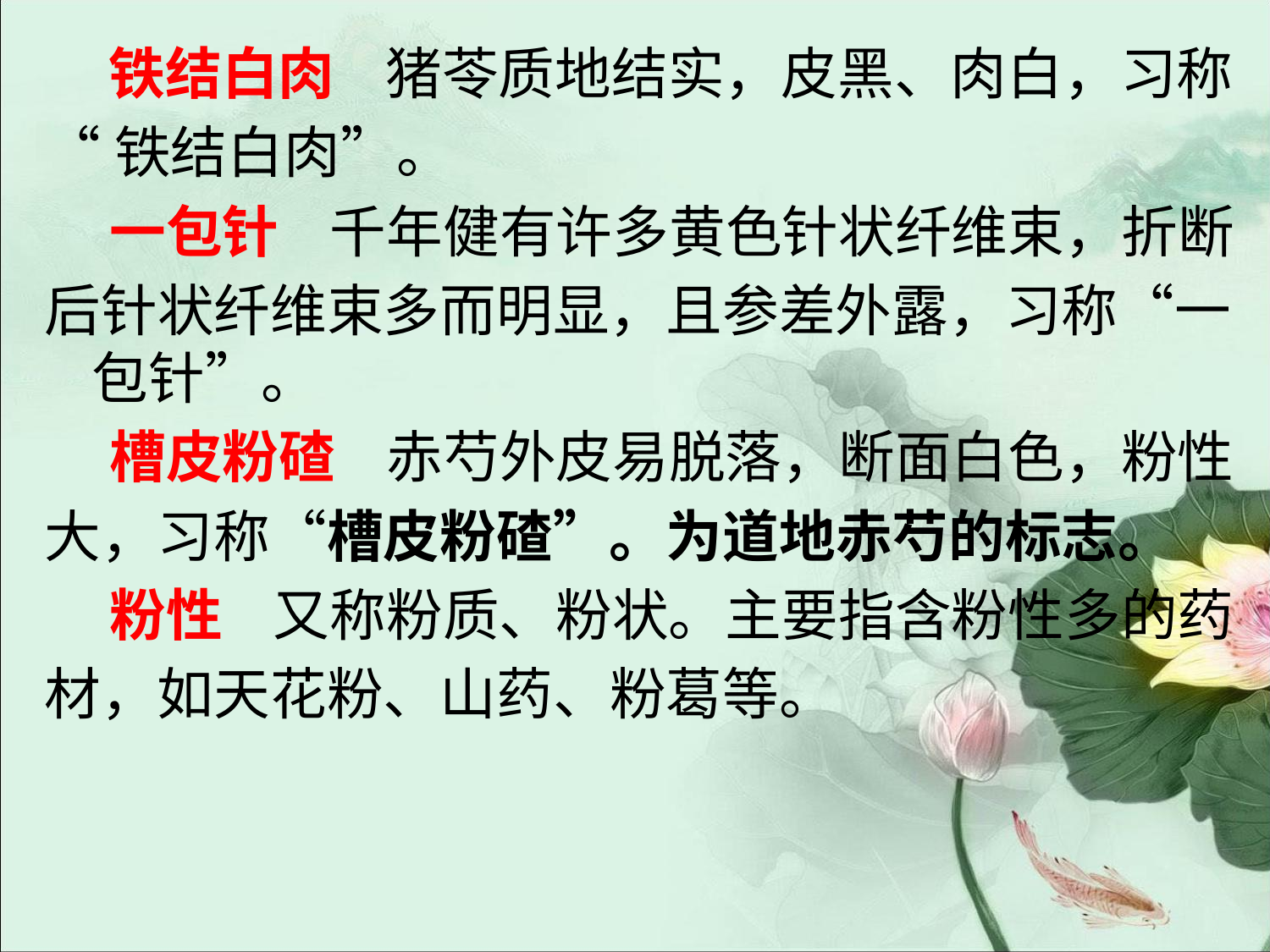

#
    铁结白肉    猪苓质地结实，皮黑、肉白，习称
“铁结白肉”。
    一包针    千年健有许多黄色针状纤维束，折断
后针状纤维束多而明显，且参差外露，习称“一包针”。
    槽皮粉碴    赤芍外皮易脱落，断面白色，粉性
大，习称“槽皮粉碴”。为道地赤芍的标志。
    粉性    又称粉质、粉状。主要指含粉性多的药
材，如天花粉、山药、粉葛等。